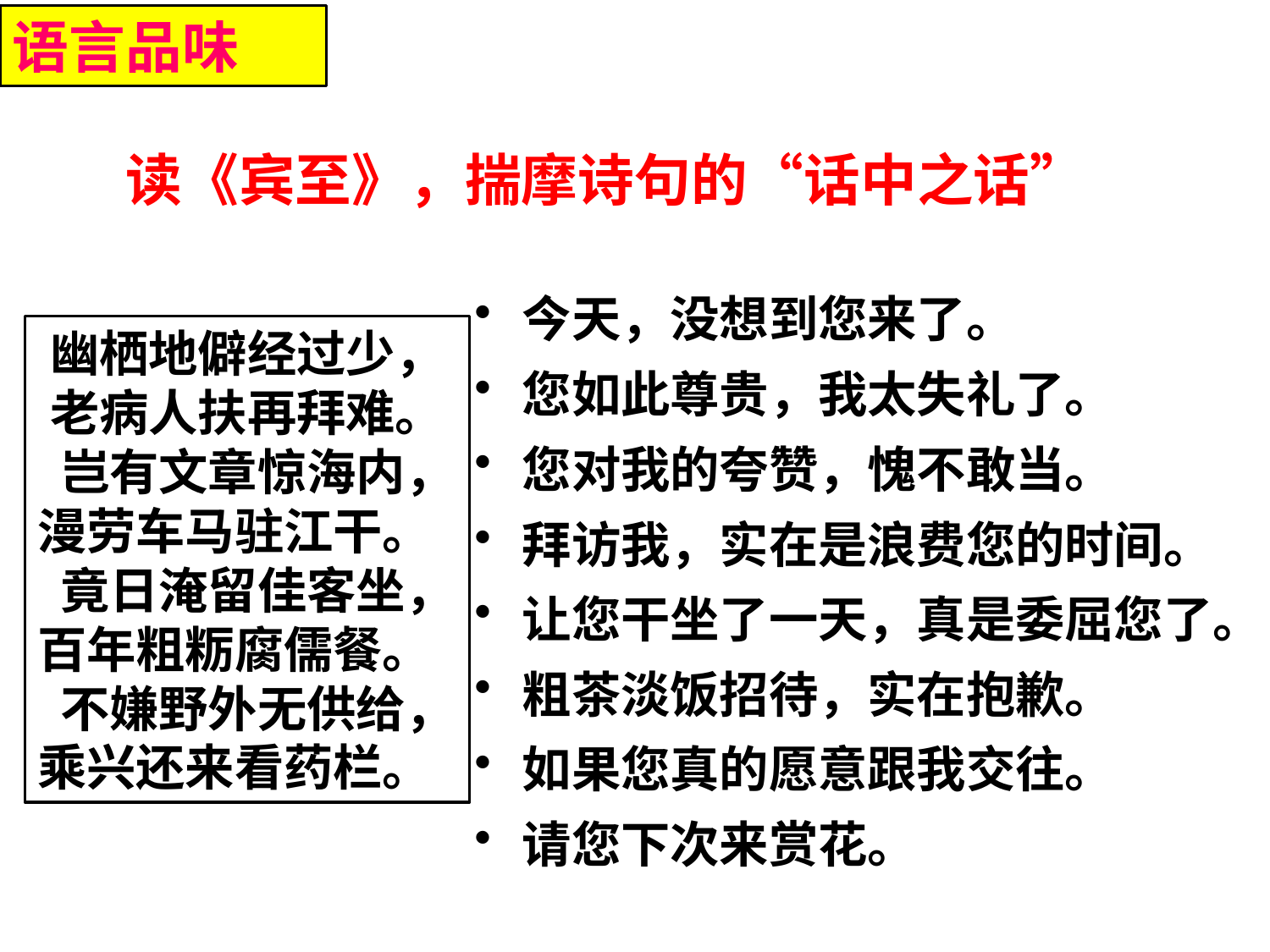

语言品味
# 读《宾至》，揣摩诗句的“话中之话”
今天，没想到您来了。
您如此尊贵，我太失礼了。
您对我的夸赞，愧不敢当。
拜访我，实在是浪费您的时间。
让您干坐了一天，真是委屈您了。
粗茶淡饭招待，实在抱歉。
如果您真的愿意跟我交往。
请您下次来赏花。
幽栖地僻经过少，老病人扶再拜难。
 岂有文章惊海内，漫劳车马驻江干。
 竟日淹留佳客坐，百年粗粝腐儒餐。
 不嫌野外无供给，乘兴还来看药栏。